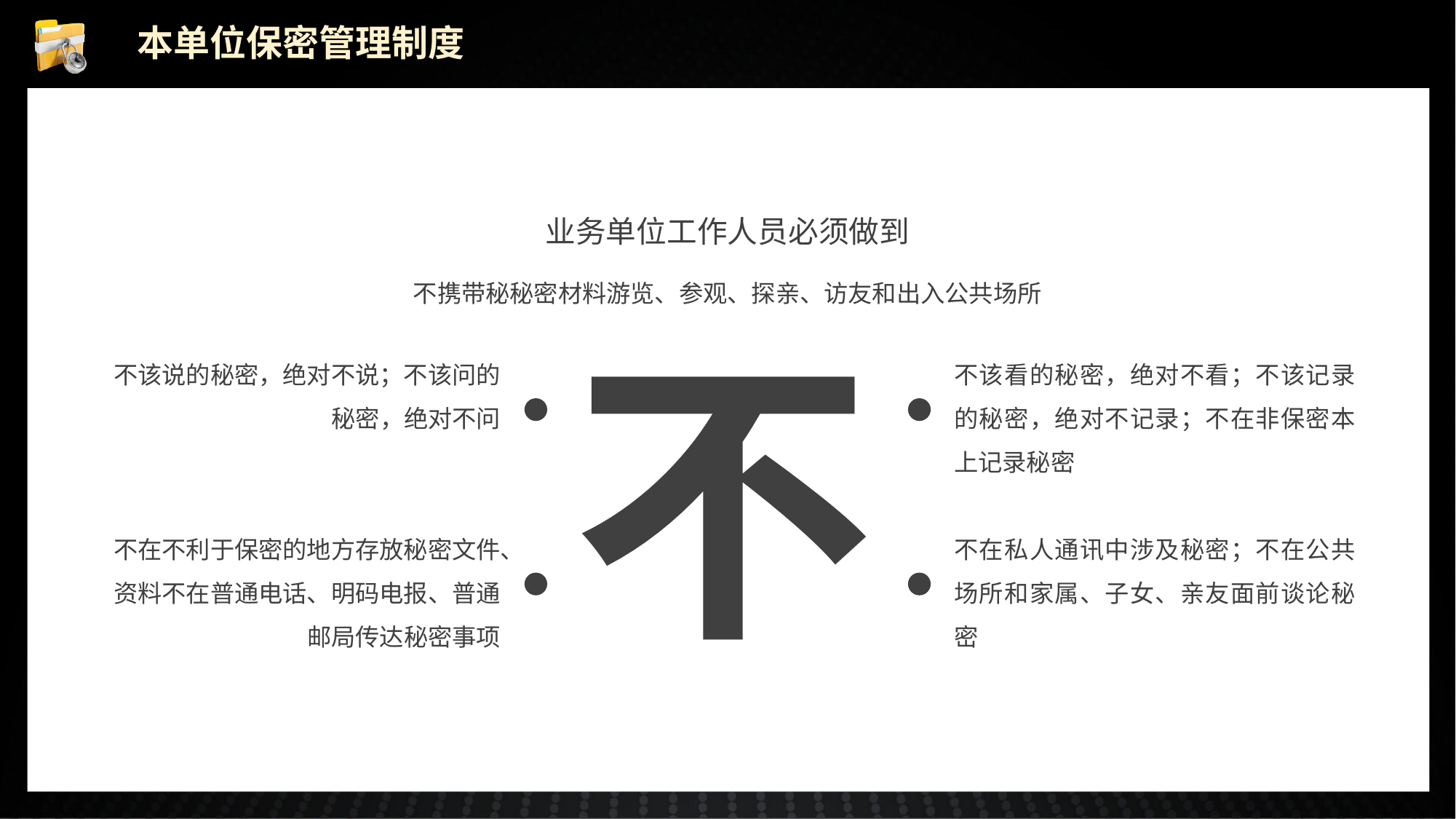

本单位保密管理制度
业务单位工作人员必须做到
不携带秘秘密材料游览、参观、探亲、访友和出入公共场所
不
不该说的秘密，绝对不说；不该问的秘密，绝对不问
不该看的秘密，绝对不看；不该记录的秘密，绝对不记录；不在非保密本上记录秘密

不在不利于保密的地方存放秘密文件、资料不在普通电话、明码电报、普通邮局传达秘密事项
不在私人通讯中涉及秘密；不在公共场所和家属、子女、亲友面前谈论秘密